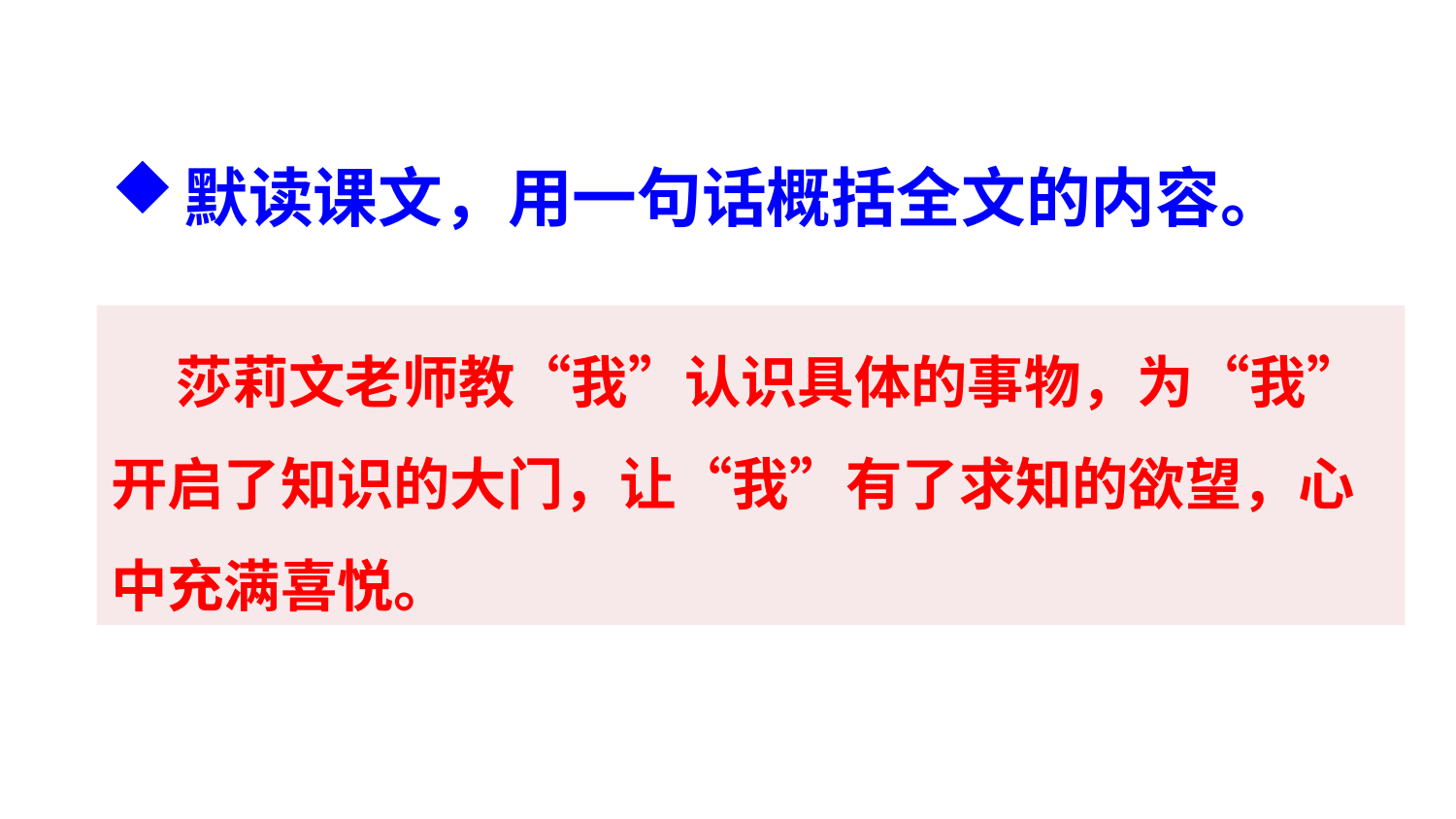

默读课文，用一句话概括全文的内容。
    莎莉文老师教“我”认识具体的事物，为“我” 开启了知识的大门，让“我”有了求知的欲望，心中充满喜悦。